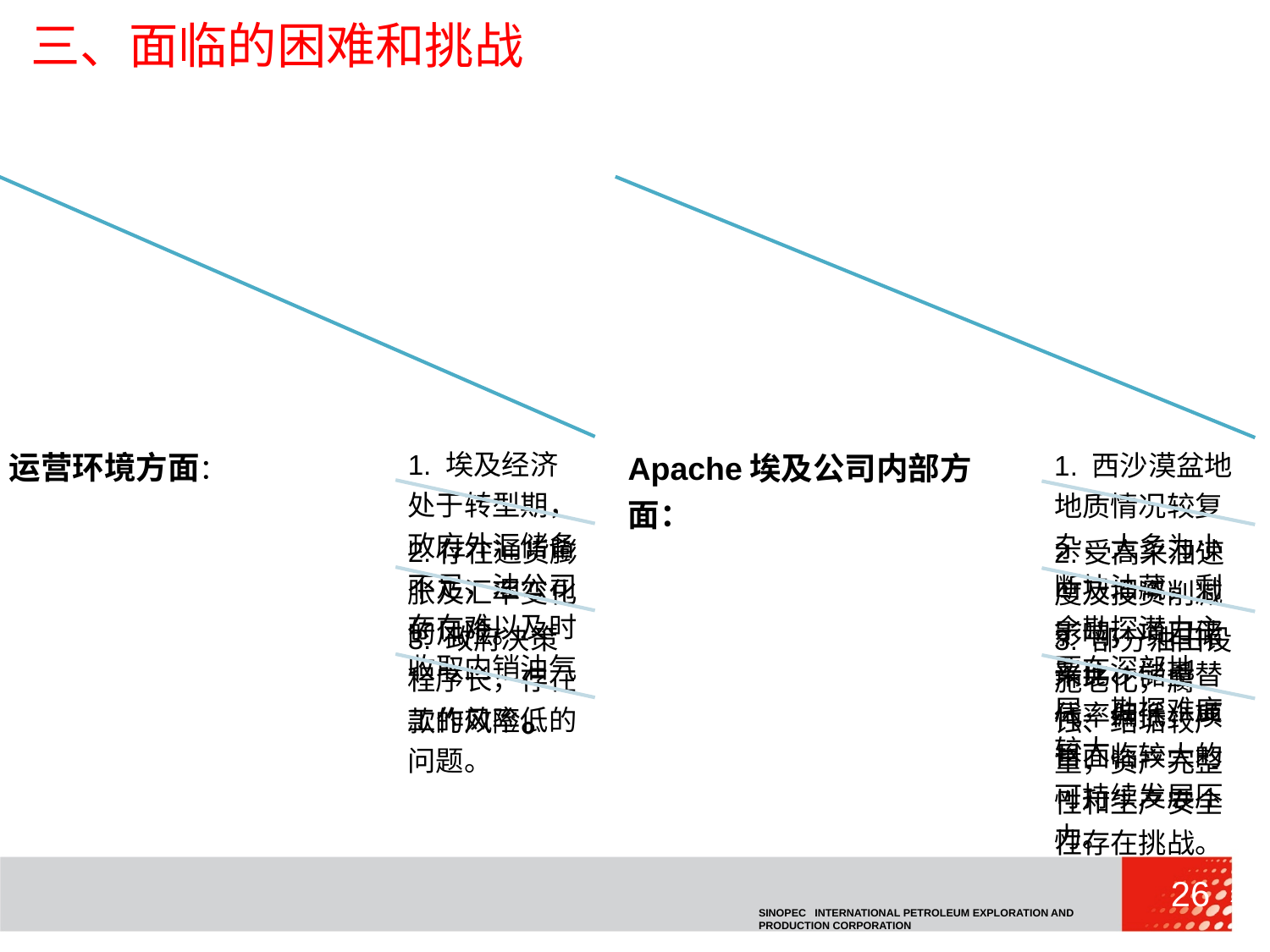

三、面临的困难和挑战
运营环境方面：
Apache埃及公司内部方面：
26
26
SINOPEC   INTERNATIONAL PETROLEUM EXPLORATION AND PRODUCTION CORPORATION